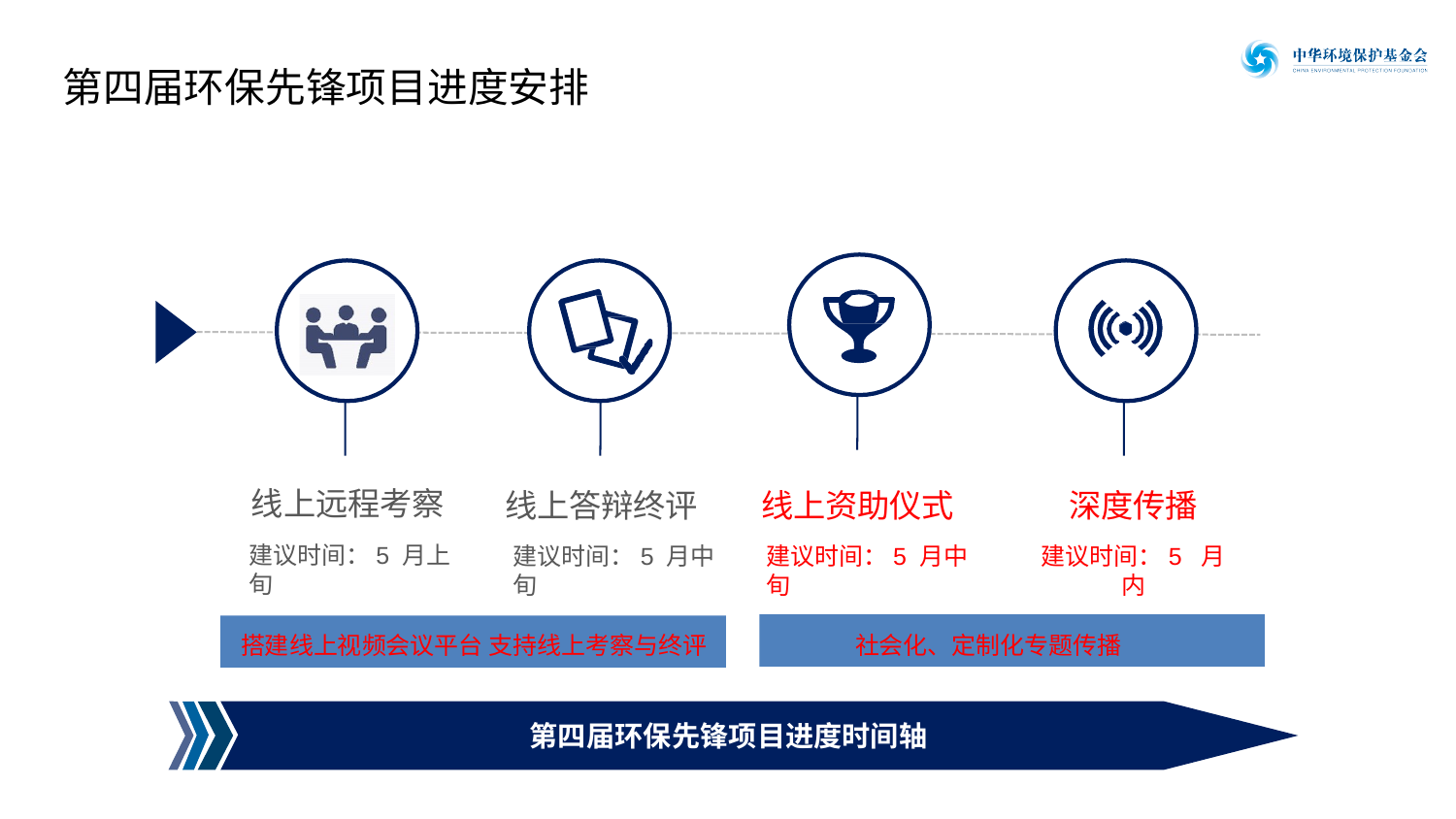

# 第四届环保先锋项目进度安排

线上答辩终评
建议时间：5 月中旬
深度传播
建议时间：5  月内
线上远程考察
建议时间：5 月上旬
线上资助仪式
建议时间：5 月中旬

社会化、定制化专题传播
搭建线上视频会议平台 支持线上考察与终评

第四届环保先锋项目进度时间轴
1